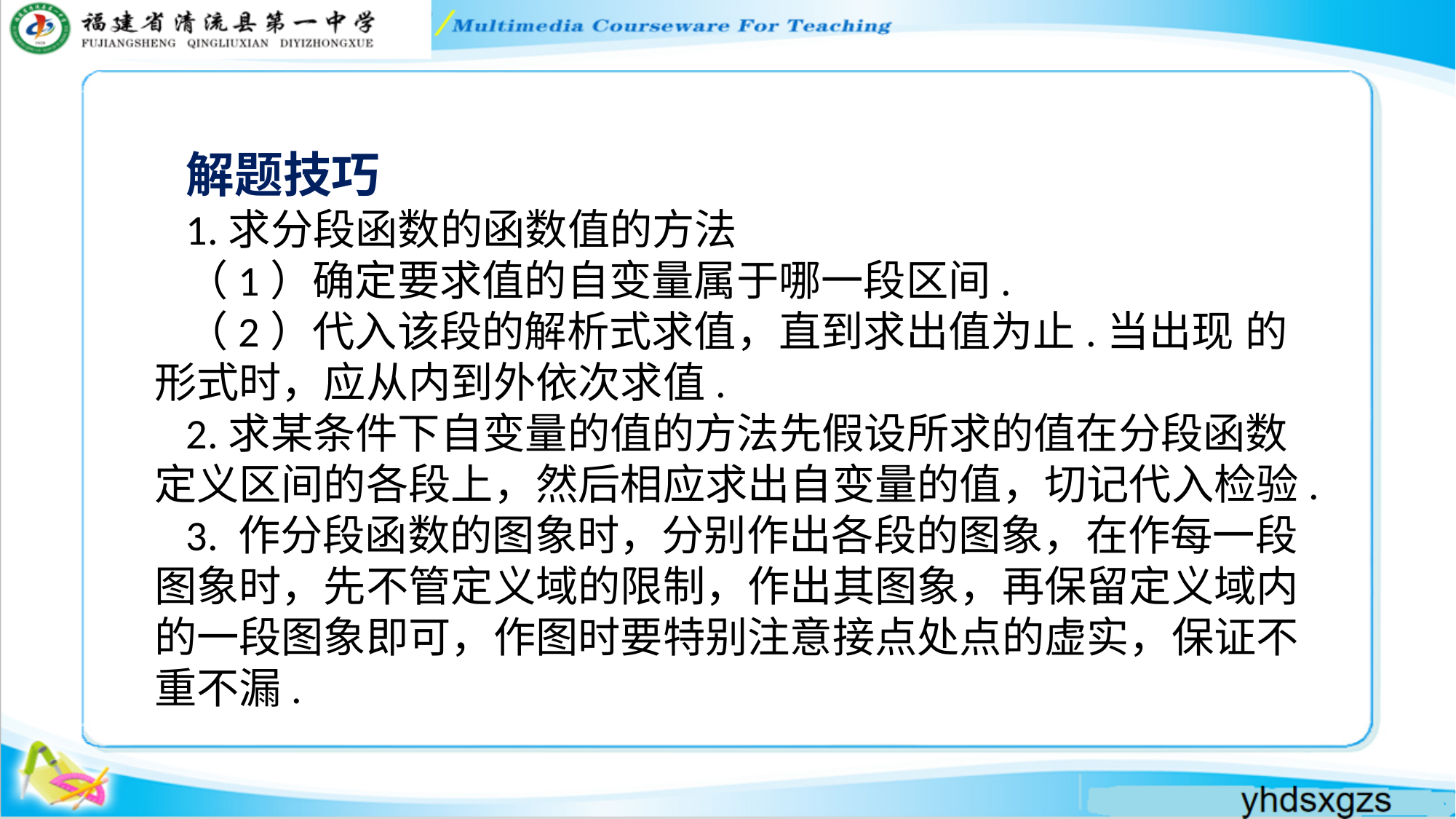

解题技巧
1.求分段函数的函数值的方法
（1）确定要求值的自变量属于哪一段区间.
（2）代入该段的解析式求值，直到求出值为止.当出现 的形式时，应从内到外依次求值.
2.求某条件下自变量的值的方法先假设所求的值在分段函数定义区间的各段上，然后相应求出自变量的值，切记代入检验.
3. 作分段函数的图象时，分别作出各段的图象，在作每一段图象时，先不管定义域的限制，作出其图象，再保留定义域内的一段图象即可，作图时要特别注意接点处点的虚实，保证不重不漏.